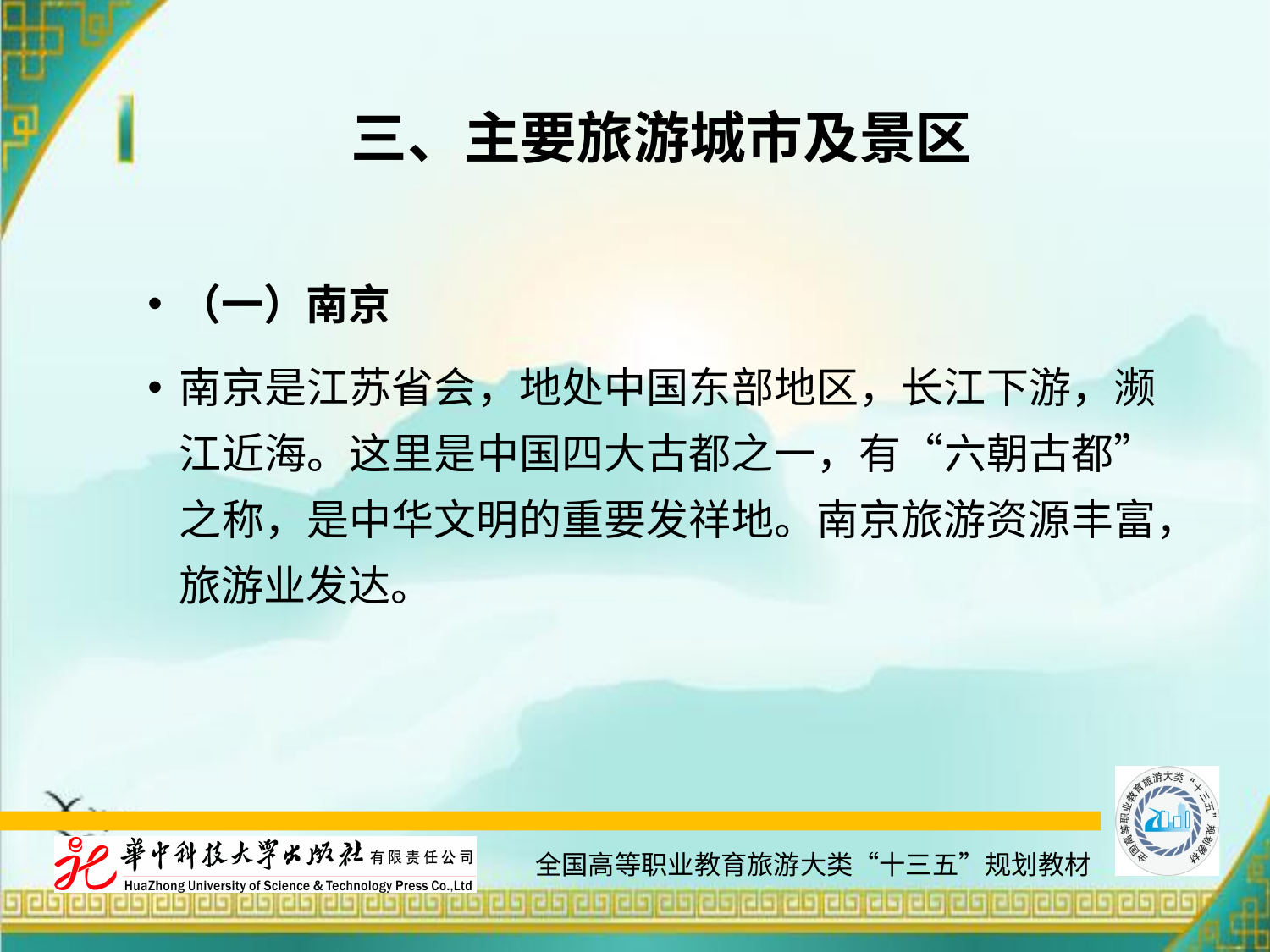

# 三、主要旅游城市及景区
（一）南京
南京是江苏省会，地处中国东部地区，长江下游，濒江近海。这里是中国四大古都之一，有“六朝古都”之称，是中华文明的重要发祥地。南京旅游资源丰富，旅游业发达。